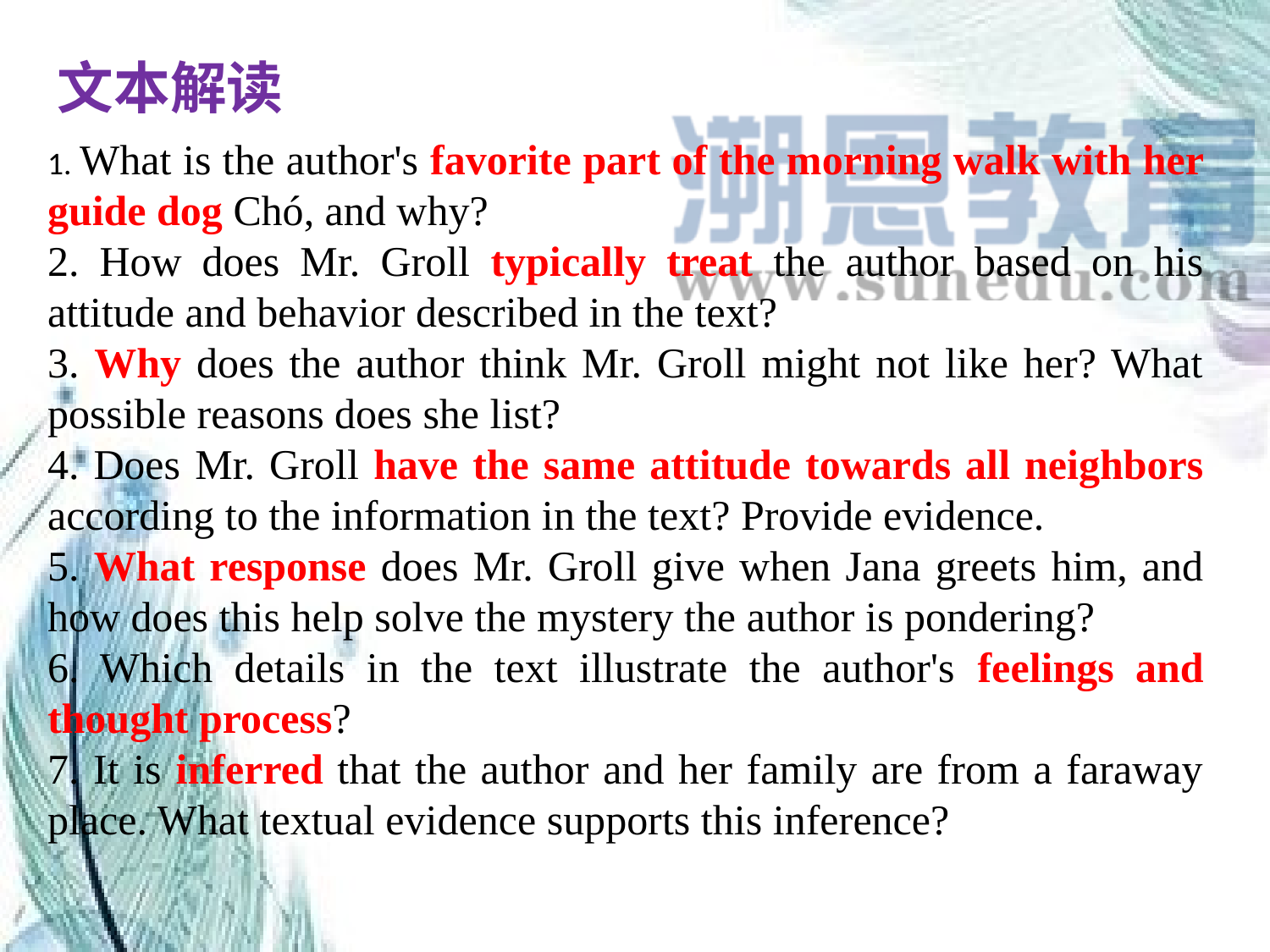

文本解读
1. What is the author's favorite part of the morning walk with her guide dog Chó, and why?
2. How does Mr. Groll typically treat the author based on his attitude and behavior described in the text?
3. Why does the author think Mr. Groll might not like her? What possible reasons does she list?
4. Does Mr. Groll have the same attitude towards all neighbors according to the information in the text? Provide evidence.
5. What response does Mr. Groll give when Jana greets him, and how does this help solve the mystery the author is pondering?
6. Which details in the text illustrate the author's feelings and thought process?
7. It is inferred that the author and her family are from a faraway place. What textual evidence supports this inference?